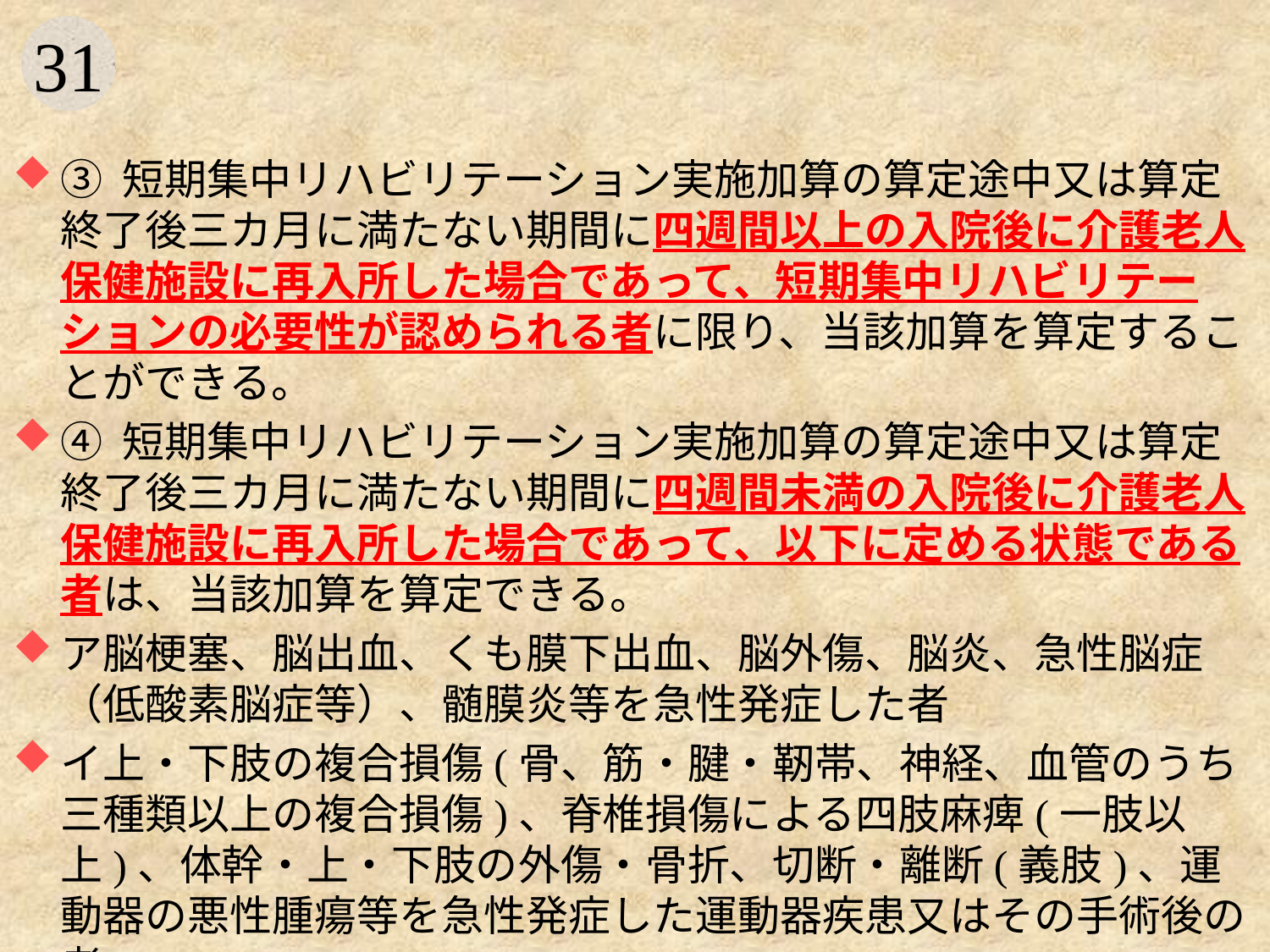

#
③ 短期集中リハビリテーション実施加算の算定途中又は算定終了後三カ月に満たない期間に四週間以上の入院後に介護老人保健施設に再入所した場合であって、短期集中リハビリテーションの必要性が認められる者に限り、当該加算を算定することができる。
④ 短期集中リハビリテーション実施加算の算定途中又は算定終了後三カ月に満たない期間に四週間未満の入院後に介護老人保健施設に再入所した場合であって、以下に定める状態である者は、当該加算を算定できる。
ア脳梗塞、脳出血、くも膜下出血、脳外傷、脳炎、急性脳症（低酸素脳症等）、髄膜炎等を急性発症した者
イ上・下肢の複合損傷(骨、筋・腱・靭帯、神経、血管のうち三種類以上の複合損傷)、脊椎損傷による四肢麻痺(一肢以上)、体幹・上・下肢の外傷・骨折、切断・離断(義肢)、運動器の悪性腫瘍等を急性発症した運動器疾患又はその手術後の者